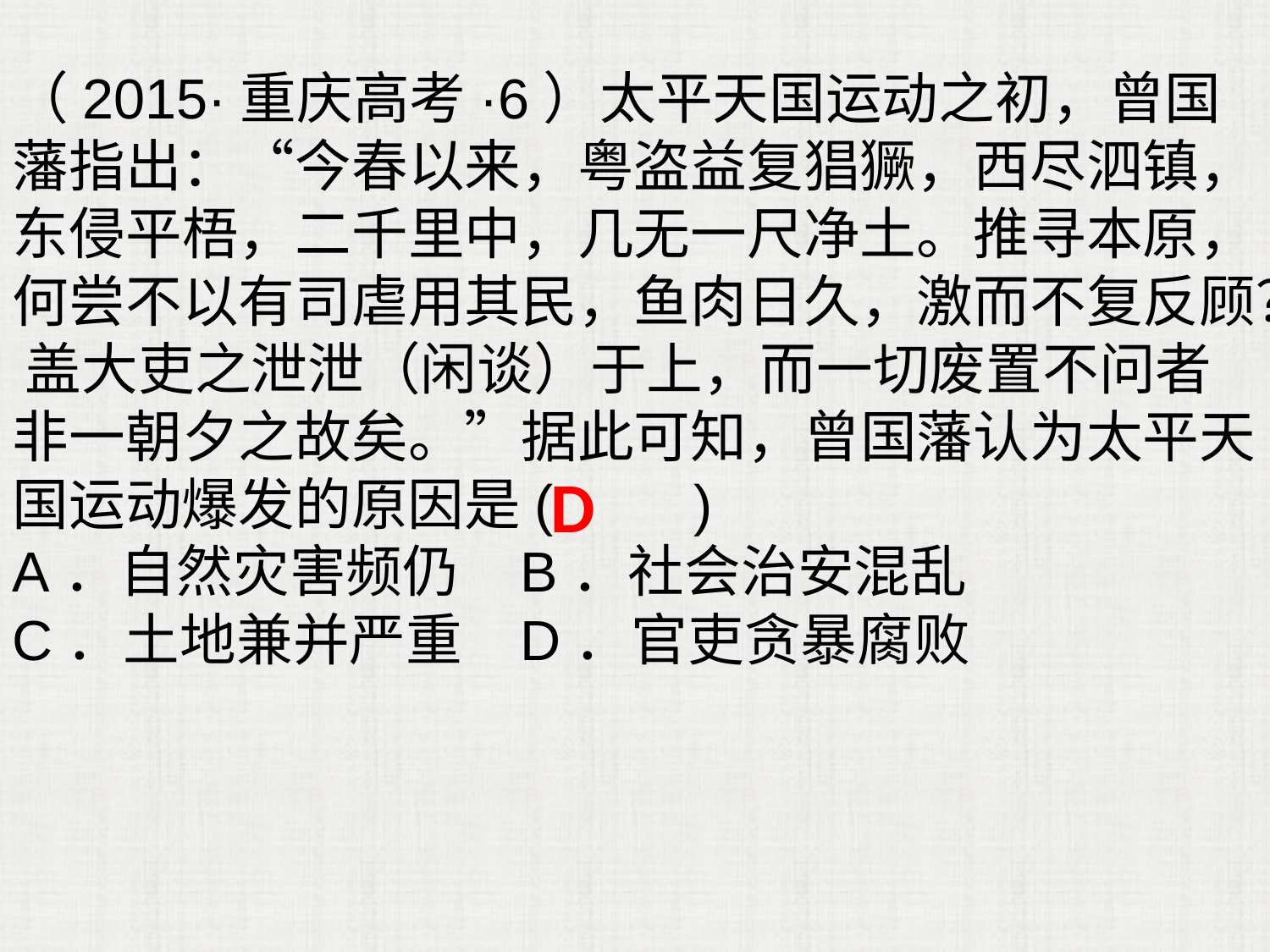

（2015·重庆高考·6）太平天国运动之初，曾国藩指出：“今春以来，粤盗益复猖獗，西尽泗镇，东侵平梧，二千里中，几无一尺净土。推寻本原，何尝不以有司虐用其民，鱼肉日久，激而不复反顾？ 盖大吏之泄泄（闲谈）于上，而一切废置不问者非一朝夕之故矣。”据此可知，曾国藩认为太平天国运动爆发的原因是(　　)
A．自然灾害频仍  	B．社会治安混乱
C．土地兼并严重   	D．官吏贪暴腐败

D